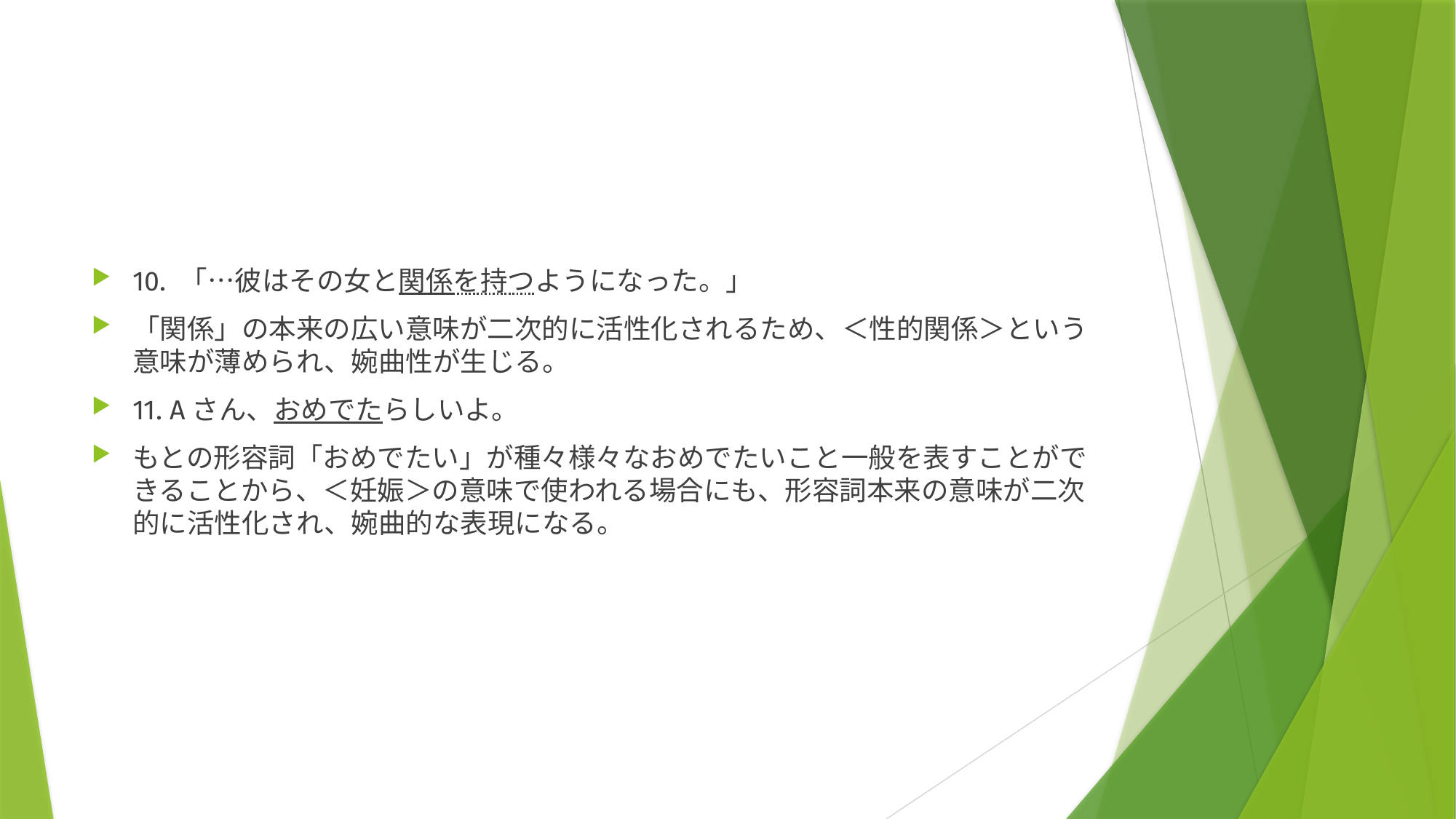

#
10. 「…彼はその女と関係を持つようになった。」
「関係」の本来の広い意味が二次的に活性化されるため、＜性的関係＞という意味が薄められ、婉曲性が生じる。
11. Aさん、おめでたらしいよ。
もとの形容詞「おめでたい」が種々様々なおめでたいこと一般を表すことができることから、＜妊娠＞の意味で使われる場合にも、形容詞本来の意味が二次的に活性化され、婉曲的な表現になる。